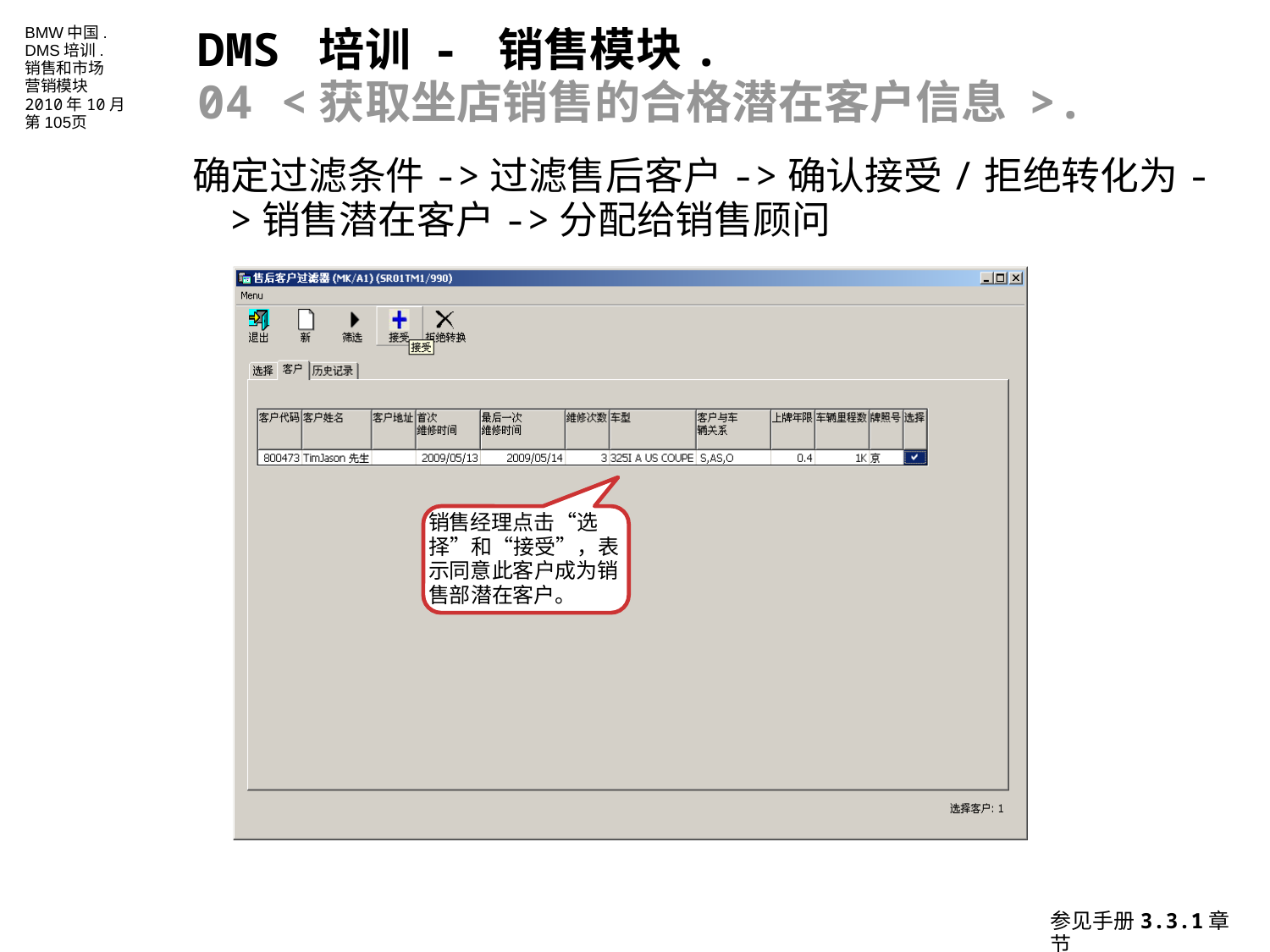

DMS 培训 - 销售模块.
04 <获取坐店销售的合格潜在客户信息 >.
确定过滤条件->过滤售后客户->确认接受/拒绝转化为->销售潜在客户->分配给销售顾问

销售经理点击“选择”和“接受”，表示同意此客户成为销售部潜在客户。
参见手册3.3.1章节